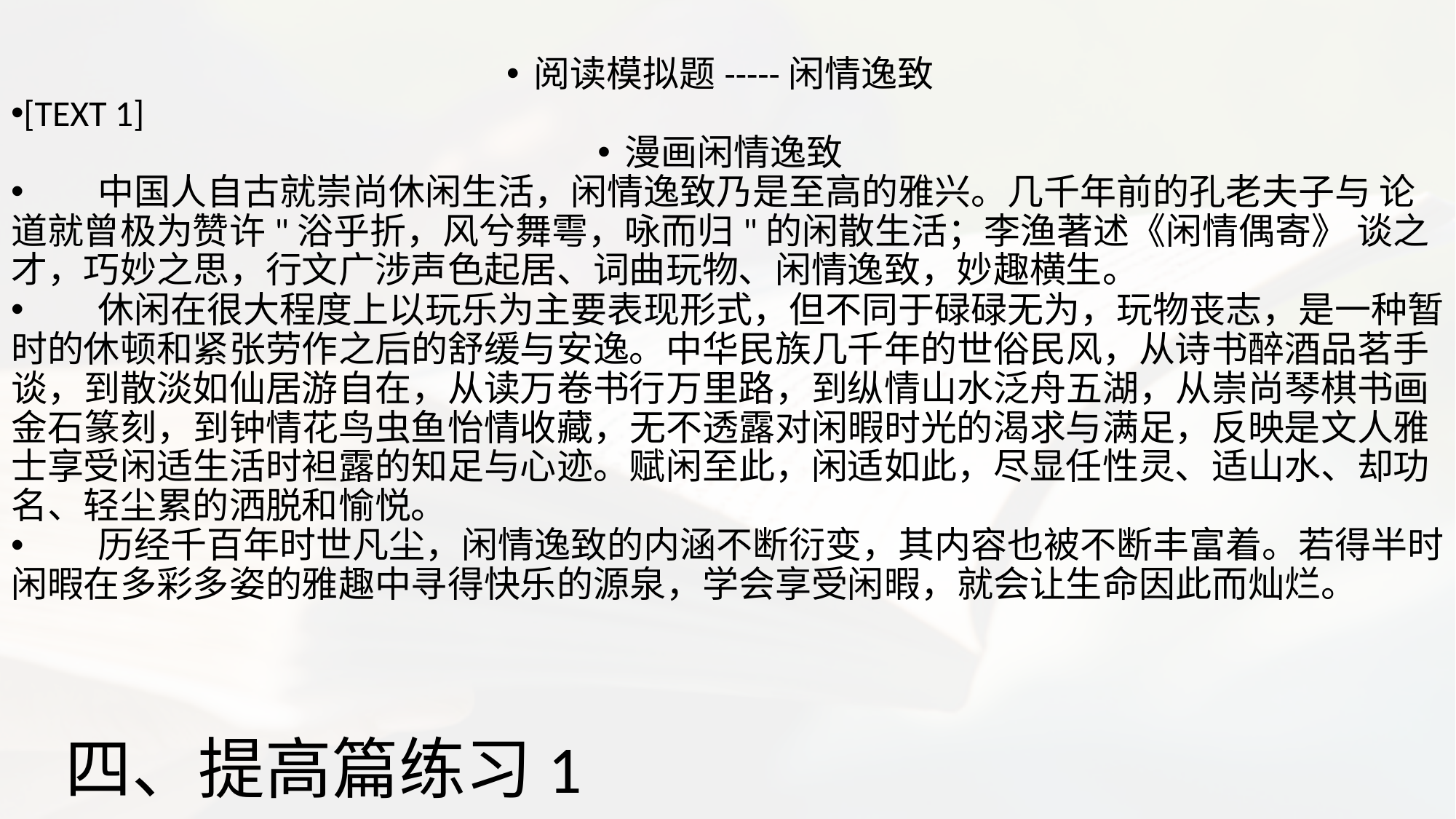

阅读模拟题-----闲情逸致
[TEXT 1]
漫画闲情逸致
        中国人自古就崇尚休闲生活，闲情逸致乃是至高的雅兴。几千年前的孔老夫子与 论道就曾极为赞许"浴乎折，风兮舞雩，咏而归"的闲散生活；李渔著述《闲情偶寄》 谈之才，巧妙之思，行文广涉声色起居、词曲玩物、闲情逸致，妙趣横生。
        休闲在很大程度上以玩乐为主要表现形式，但不同于碌碌无为，玩物丧志，是一种暂时的休顿和紧张劳作之后的舒缓与安逸。中华民族几千年的世俗民风，从诗书醉酒品茗手谈，到散淡如仙居游自在，从读万卷书行万里路，到纵情山水泛舟五湖，从崇尚琴棋书画金石篆刻，到钟情花鸟虫鱼怡情收藏，无不透露对闲暇时光的渴求与满足，反映是文人雅士享受闲适生活时袒露的知足与心迹。赋闲至此，闲适如此，尽显任性灵、适山水、却功名、轻尘累的洒脱和愉悦。
        历经千百年时世凡尘，闲情逸致的内涵不断衍变，其内容也被不断丰富着。若得半时闲暇在多彩多姿的雅趣中寻得快乐的源泉，学会享受闲暇，就会让生命因此而灿烂。
# 四、提高篇练习1